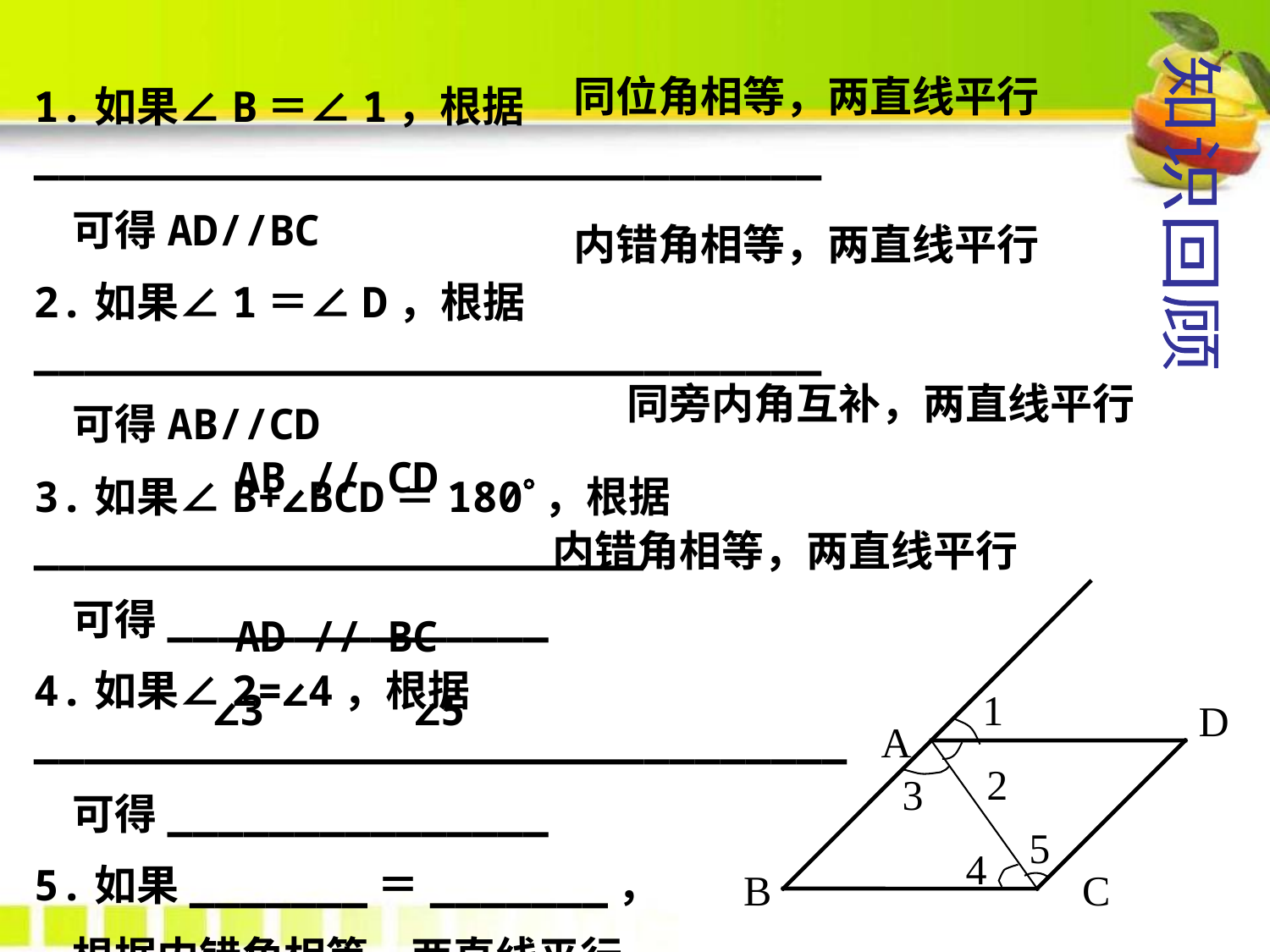

同位角相等，两直线平行
1.如果∠B＝∠1，根据_______________________________
   可得AD//BC
2.如果∠1＝∠D，根据_______________________________
   可得AB//CD
3.如果∠B+∠BCD＝180°，根据________________________
   可得_______________
4.如果∠2=∠4，根据________________________________
   可得_______________
5.如果_______＝_______，
   根据内错角相等，两直线平行，
   可得AB//CD
知识回顾
内错角相等，两直线平行
同旁内角互补，两直线平行
AB // CD
内错角相等，两直线平行

D
A
B
C

1
2
3
5
4
AD // BC
∠3
∠5